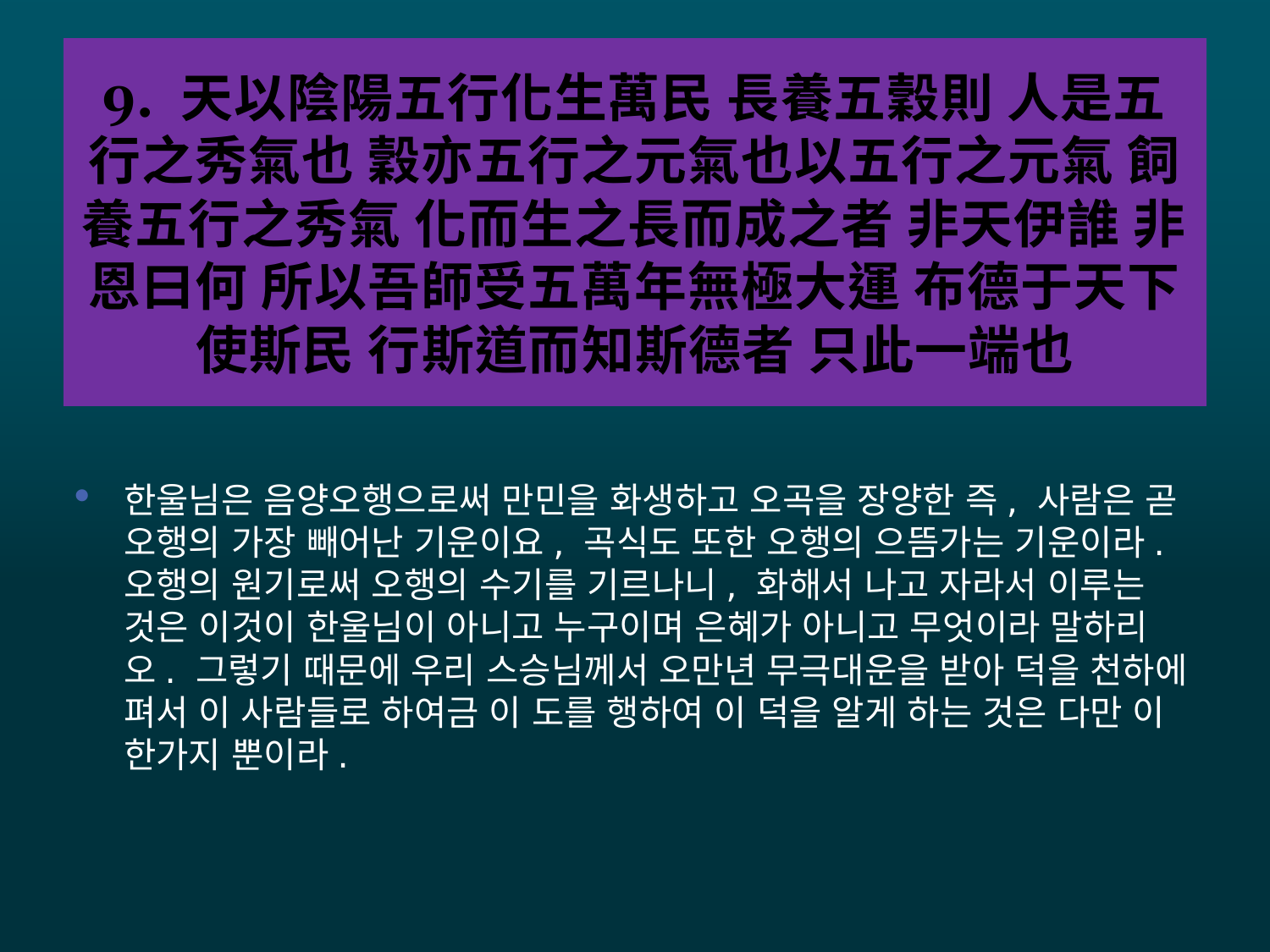

# 9. 天以陰陽五行化生萬民 長養五穀則 人是五行之秀氣也 穀亦五行之元氣也以五行之元氣 飼養五行之秀氣 化而生之長而成之者 非天伊誰 非恩曰何 所以吾師受五萬年無極大運 布德于天下 使斯民 行斯道而知斯德者 只此一端也
한울님은 음양오행으로써 만민을 화생하고 오곡을 장양한 즉, 사람은 곧 오행의 가장 빼어난 기운이요, 곡식도 또한 오행의 으뜸가는 기운이라. 오행의 원기로써 오행의 수기를 기르나니, 화해서 나고 자라서 이루는 것은 이것이 한울님이 아니고 누구이며 은혜가 아니고 무엇이라 말하리오. 그렇기 때문에 우리 스승님께서 오만년 무극대운을 받아 덕을 천하에 펴서 이 사람들로 하여금 이 도를 행하여 이 덕을 알게 하는 것은 다만 이 한가지 뿐이라.